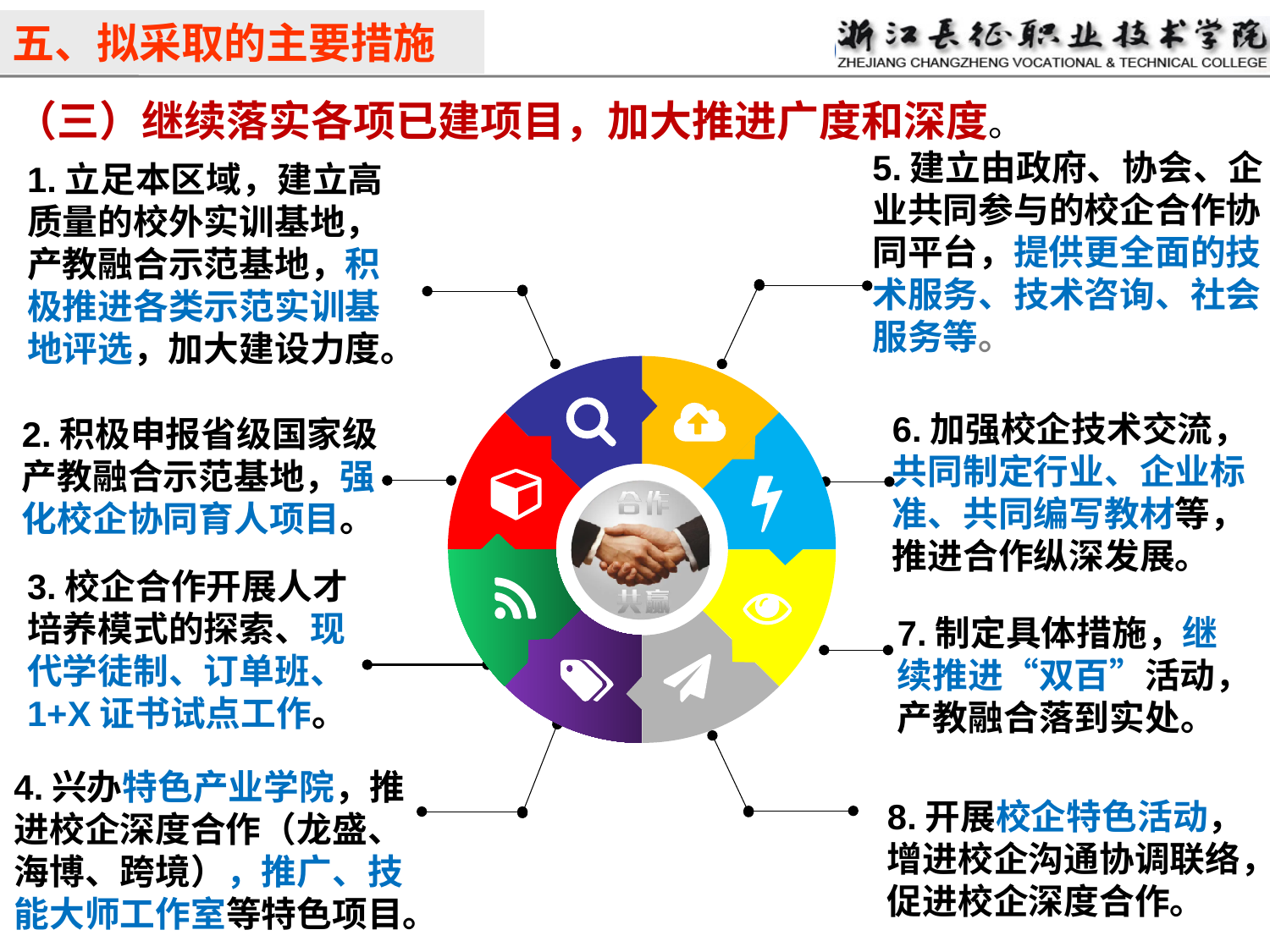

五、拟采取的主要措施
（三）继续落实各项已建项目，加大推进广度和深度。
5.建立由政府、协会、企业共同参与的校企合作协同平台，提供更全面的技术服务、技术咨询、社会服务等。
1.立足本区域，建立高质量的校外实训基地，产教融合示范基地，积极推进各类示范实训基地评选，加大建设力度。

6.加强校企技术交流，共同制定行业、企业标准、共同编写教材等，推进合作纵深发展。
2.积极申报省级国家级产教融合示范基地，强化校企协同育人项目。

3.校企合作开展人才培养模式的探索、现代学徒制、订单班、1+X证书试点工作。

7.制定具体措施，继续推进“双百”活动，产教融合落到实处。

4.兴办特色产业学院，推进校企深度合作（龙盛、海博、跨境），推广、技能大师工作室等特色项目。
8.开展校企特色活动，增进校企沟通协调联络，促进校企深度合作。